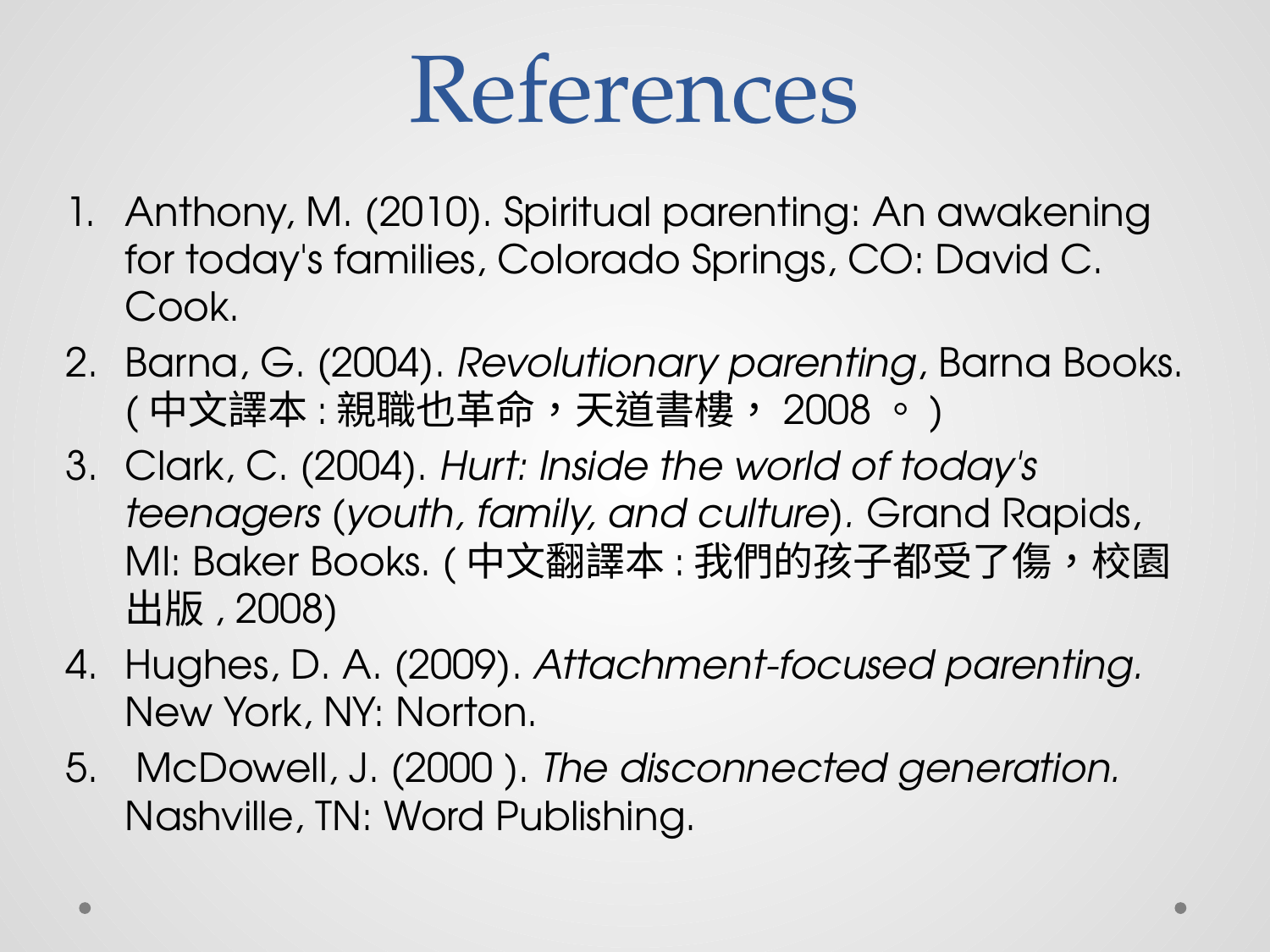

# References
Anthony, M. (2010). Spiritual parenting: An awakening for today's families, Colorado Springs, CO: David C. Cook.
Barna, G. (2004). Revolutionary parenting, Barna Books. (中文譯本:親職也革命，天道書樓，2008。)
Clark, C. (2004). Hurt: Inside the world of today's teenagers (youth, family, and culture). Grand Rapids, MI: Baker Books. (中文翻譯本:我們的孩子都受了傷，校園出版, 2008)
Hughes, D. A. (2009). Attachment-focused parenting. New York, NY: Norton.
 McDowell, J. (2000 ). The disconnected generation. Nashville, TN: Word Publishing.